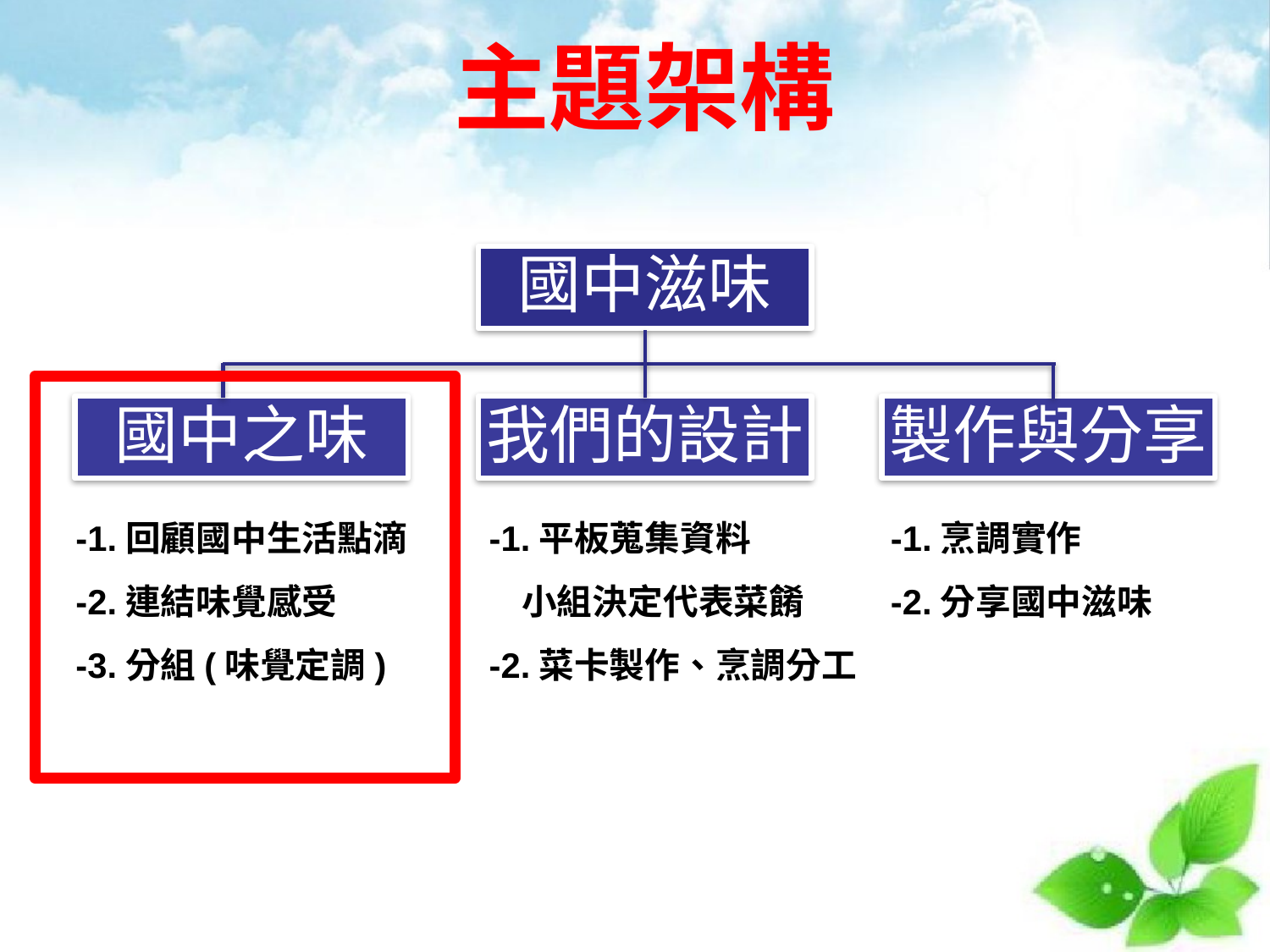

主題架構

國中滋味

國中之味

我們的設計

製作與分享

-1.回顧國中生活點滴
-2.連結味覺感受
-3.分組(味覺定調)
-1.平板蒐集資料
   小組決定代表菜餚
-2.菜卡製作、烹調分工
-1.烹調實作
-2.分享國中滋味